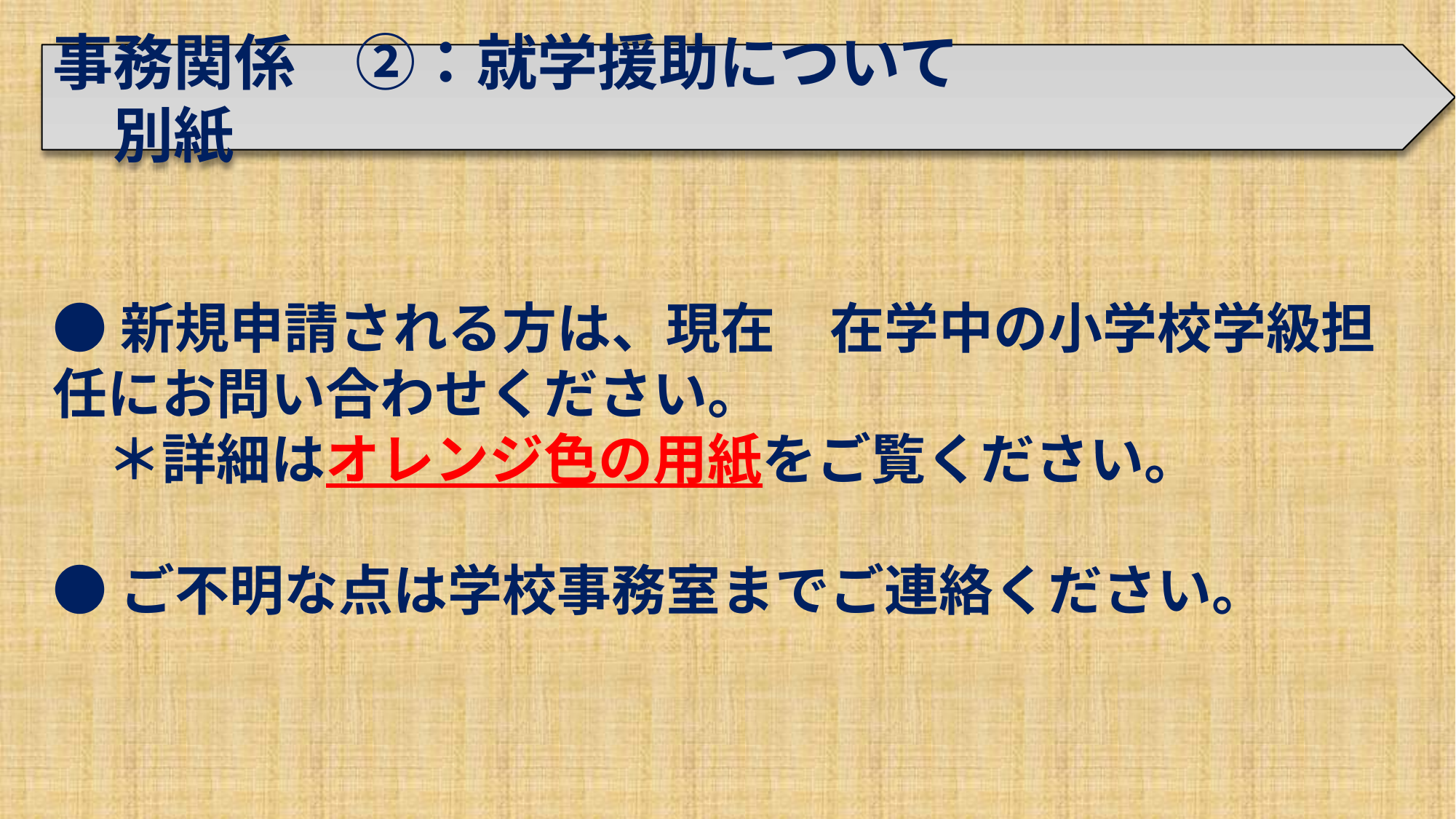

事務関係　②：就学援助について　　　　　　　　別紙
●新規申請される方は、現在　在学中の小学校学級担任にお問い合わせください。
　＊詳細はオレンジ色の用紙をご覧ください。

●ご不明な点は学校事務室までご連絡ください。